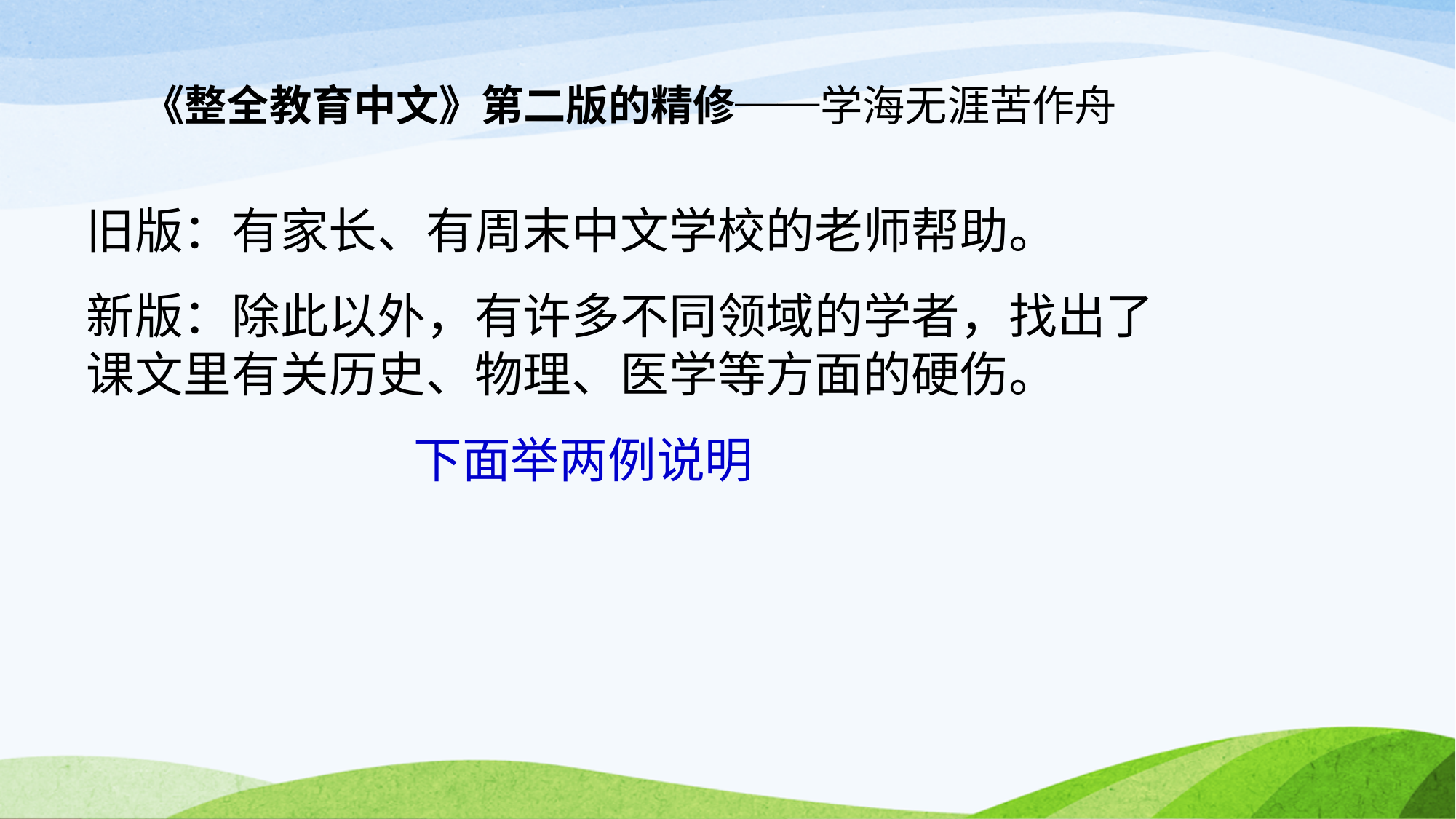

《整全教育中文》第二版的精修──学海无涯苦作舟

旧版：有家长、有周末中文学校的老师帮助。
新版：除此以外，有许多不同领域的学者，找出了课文里有关历史、物理、医学等方面的硬伤。
			下面举两例说明